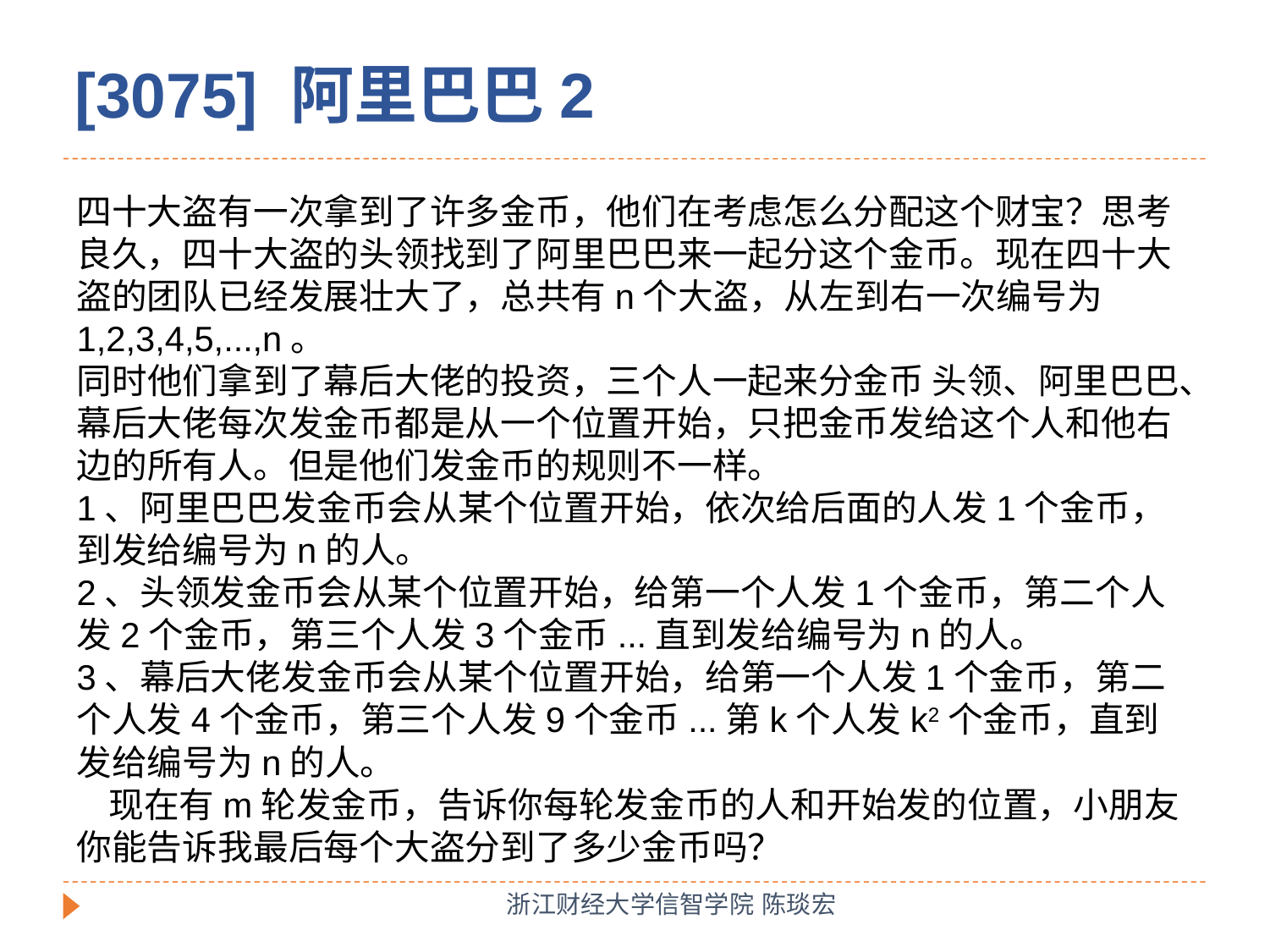

[3075] 阿里巴巴2
四十大盗有一次拿到了许多金币，他们在考虑怎么分配这个财宝？思考良久，四十大盗的头领找到了阿里巴巴来一起分这个金币。现在四十大盗的团队已经发展壮大了，总共有n个大盗，从左到右一次编号为1,2,3,4,5,...,n。
同时他们拿到了幕后大佬的投资，三个人一起来分金币 头领、阿里巴巴、幕后大佬每次发金币都是从一个位置开始，只把金币发给这个人和他右边的所有人。但是他们发金币的规则不一样。
1、阿里巴巴发金币会从某个位置开始，依次给后面的人发1个金币，到发给编号为n的人。
2、头领发金币会从某个位置开始，给第一个人发1个金币，第二个人发2个金币，第三个人发3个金币...直到发给编号为n的人。
3、幕后大佬发金币会从某个位置开始，给第一个人发1个金币，第二个人发4个金币，第三个人发9个金币...第k个人发k2个金币，直到发给编号为n的人。
   现在有m轮发金币，告诉你每轮发金币的人和开始发的位置，小朋友你能告诉我最后每个大盗分到了多少金币吗？
浙江财经大学信智学院 陈琰宏
130